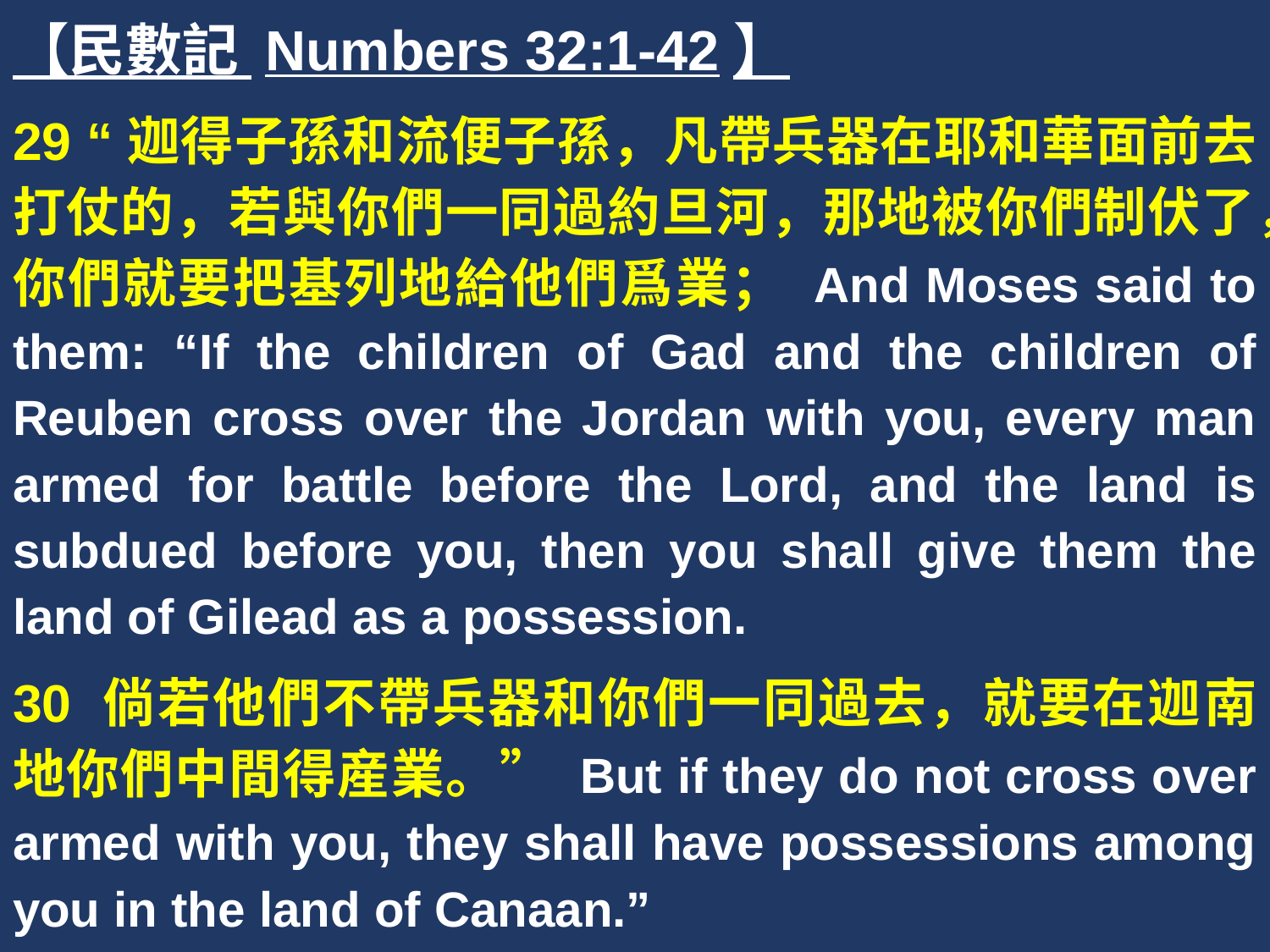

【民數記 Numbers 32:1-42】
29 “迦得子孫和流便子孫，凡帶兵器在耶和華面前去打仗的，若與你們一同過約旦河，那地被你們制伏了，你們就要把基列地給他們爲業； And Moses said to them: “If the children of Gad and the children of Reuben cross over the Jordan with you, every man armed for battle before the Lord, and the land is subdued before you, then you shall give them the land of Gilead as a possession.
30 倘若他們不帶兵器和你們一同過去，就要在迦南地你們中間得産業。” But if they do not cross over armed with you, they shall have possessions among you in the land of Canaan.”